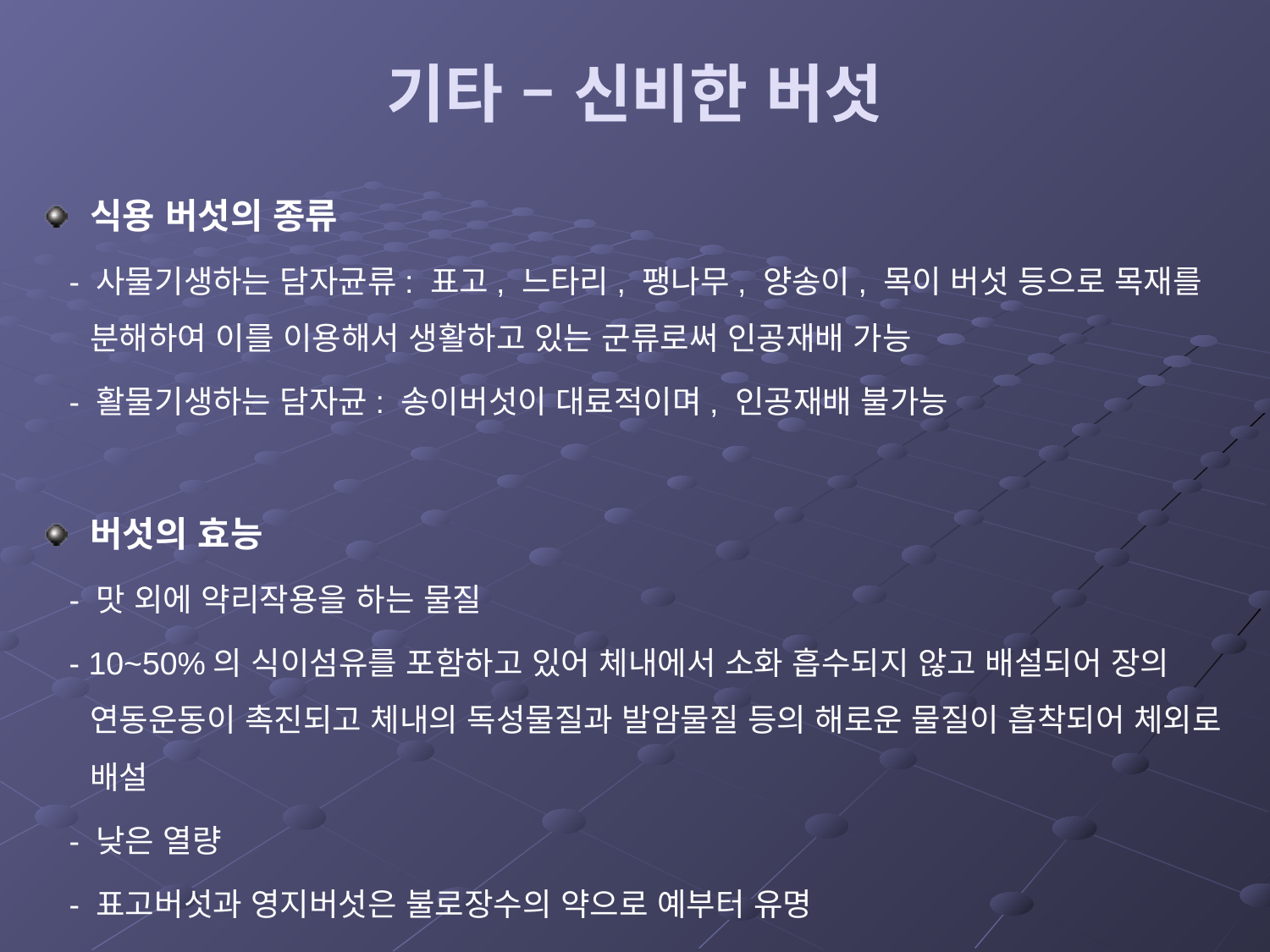

# 기타 – 신비한 버섯
식용 버섯의 종류
   - 사물기생하는 담자균류: 표고, 느타리, 팽나무, 양송이, 목이 버섯 등으로 목재를 분해하여 이를 이용해서 생활하고 있는 군류로써 인공재배 가능
   - 활물기생하는 담자균: 송이버섯이 대료적이며, 인공재배 불가능

버섯의 효능
   - 맛 외에 약리작용을 하는 물질
   - 10~50%의 식이섬유를 포함하고 있어 체내에서 소화 흡수되지 않고 배설되어 장의 연동운동이 촉진되고 체내의 독성물질과 발암물질 등의 해로운 물질이 흡착되어 체외로 배설
   - 낮은 열량
   - 표고버섯과 영지버섯은 불로장수의 약으로 예부터 유명